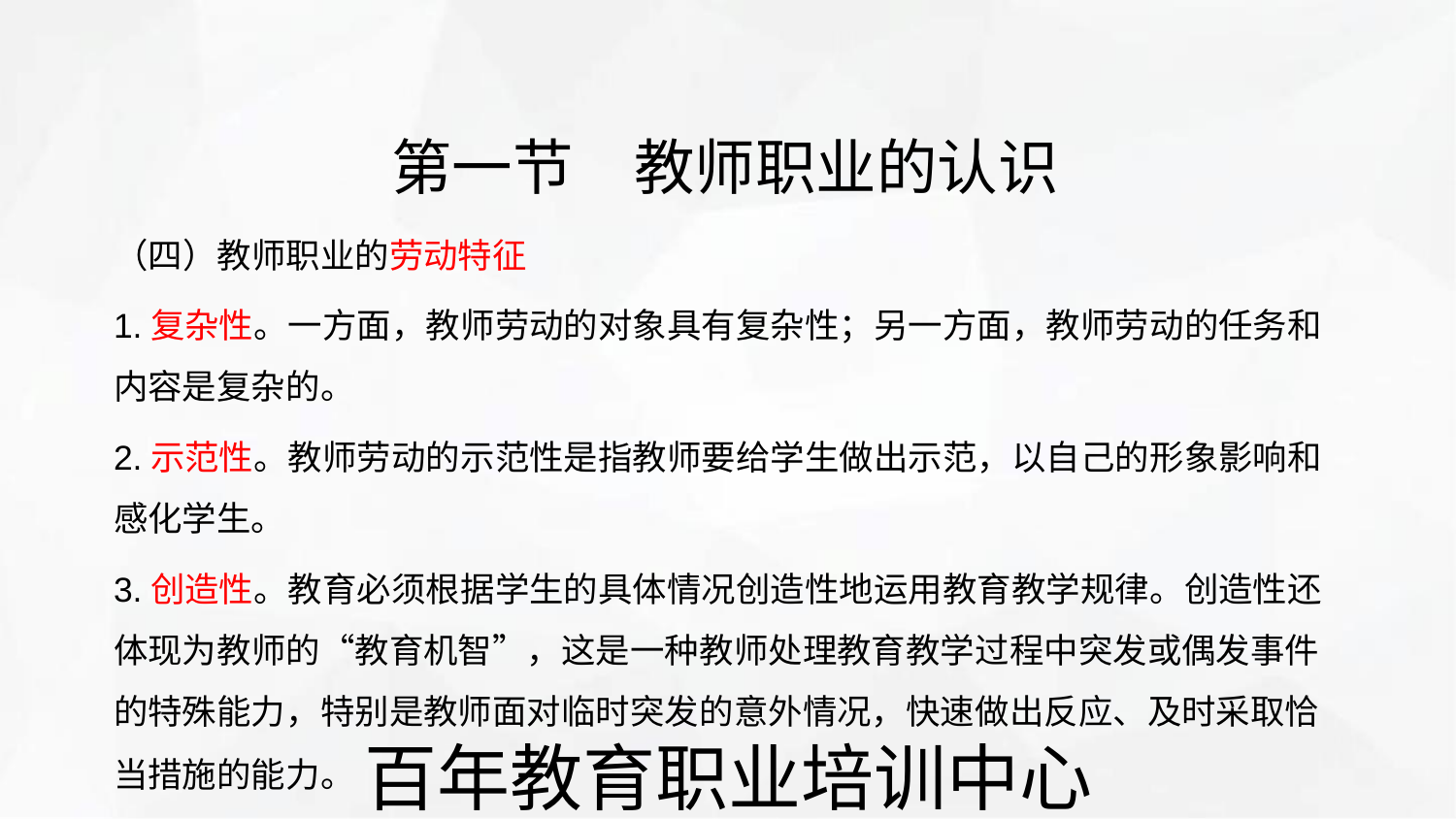

第一节　教师职业的认识
（四）教师职业的劳动特征
1.复杂性。一方面，教师劳动的对象具有复杂性；另一方面，教师劳动的任务和
内容是复杂的。
2.示范性。教师劳动的示范性是指教师要给学生做出示范，以自己的形象影响和
感化学生。
3.创造性。教育必须根据学生的具体情况创造性地运用教育教学规律。创造性还
体现为教师的“教育机智”，这是一种教师处理教育教学过程中突发或偶发事件
的特殊能力，特别是教师面对临时突发的意外情况，快速做出反应、及时采取恰
百年教育职业培训中心
当措施的能力。